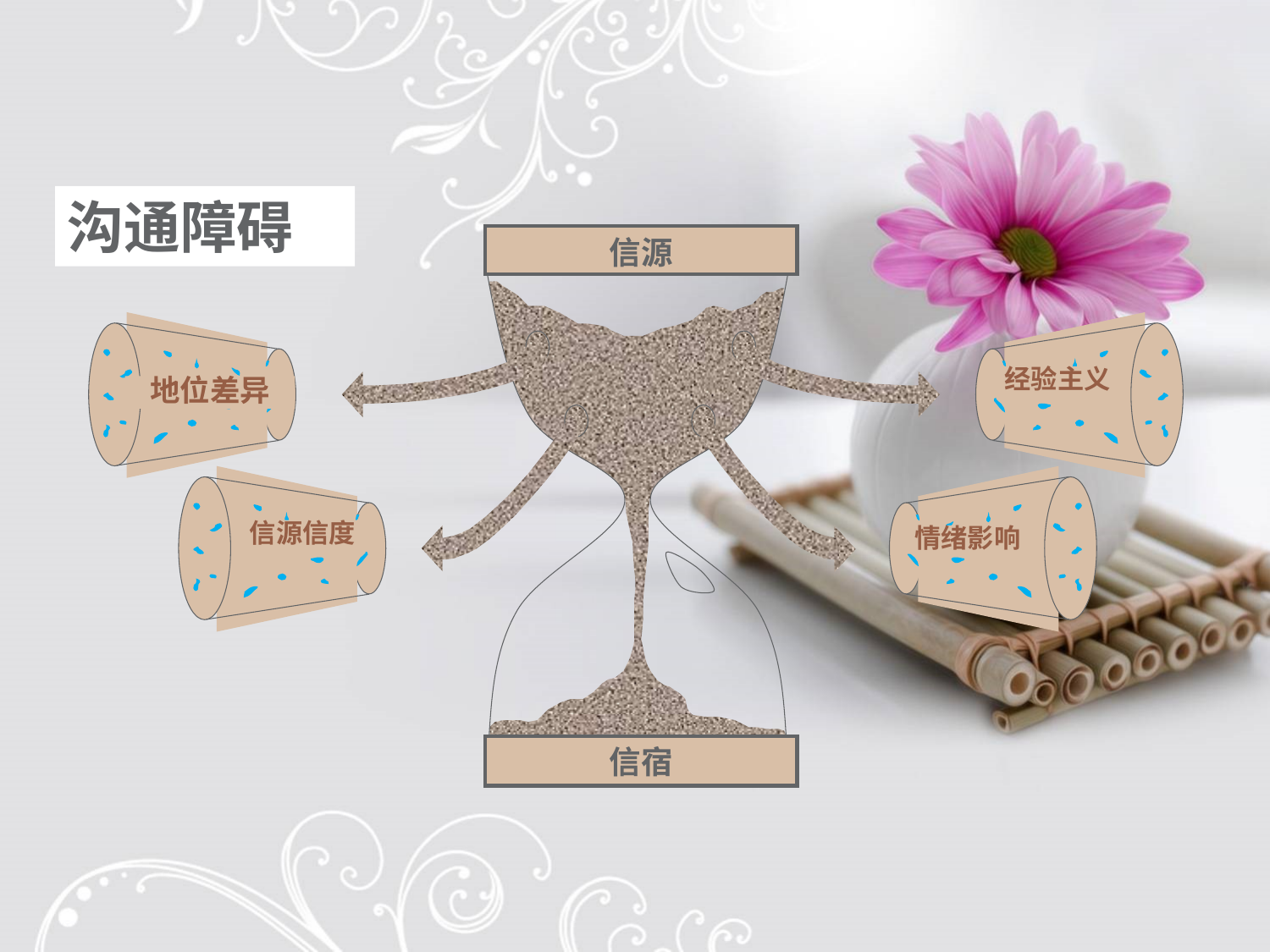

沟通障碍
信源

经验主义
地位差异

信源信度
情绪影响

信宿